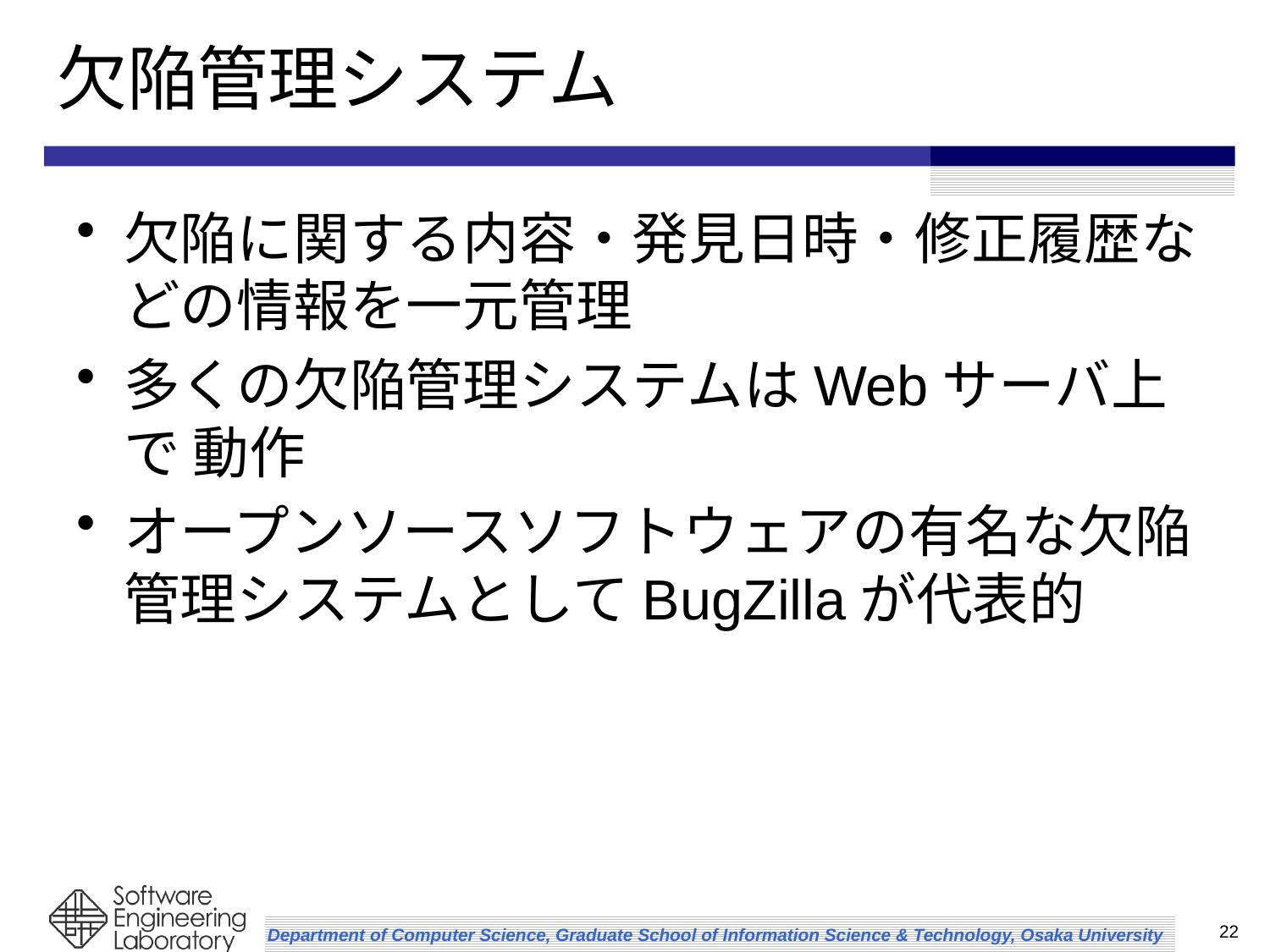

# 欠陥管理システム
欠陥に関する内容・発見日時・修正履歴などの情報を一元管理
多くの欠陥管理システムはWebサーバ上で 動作
オープンソースソフトウェアの有名な欠陥管理システムとしてBugZillaが代表的
22